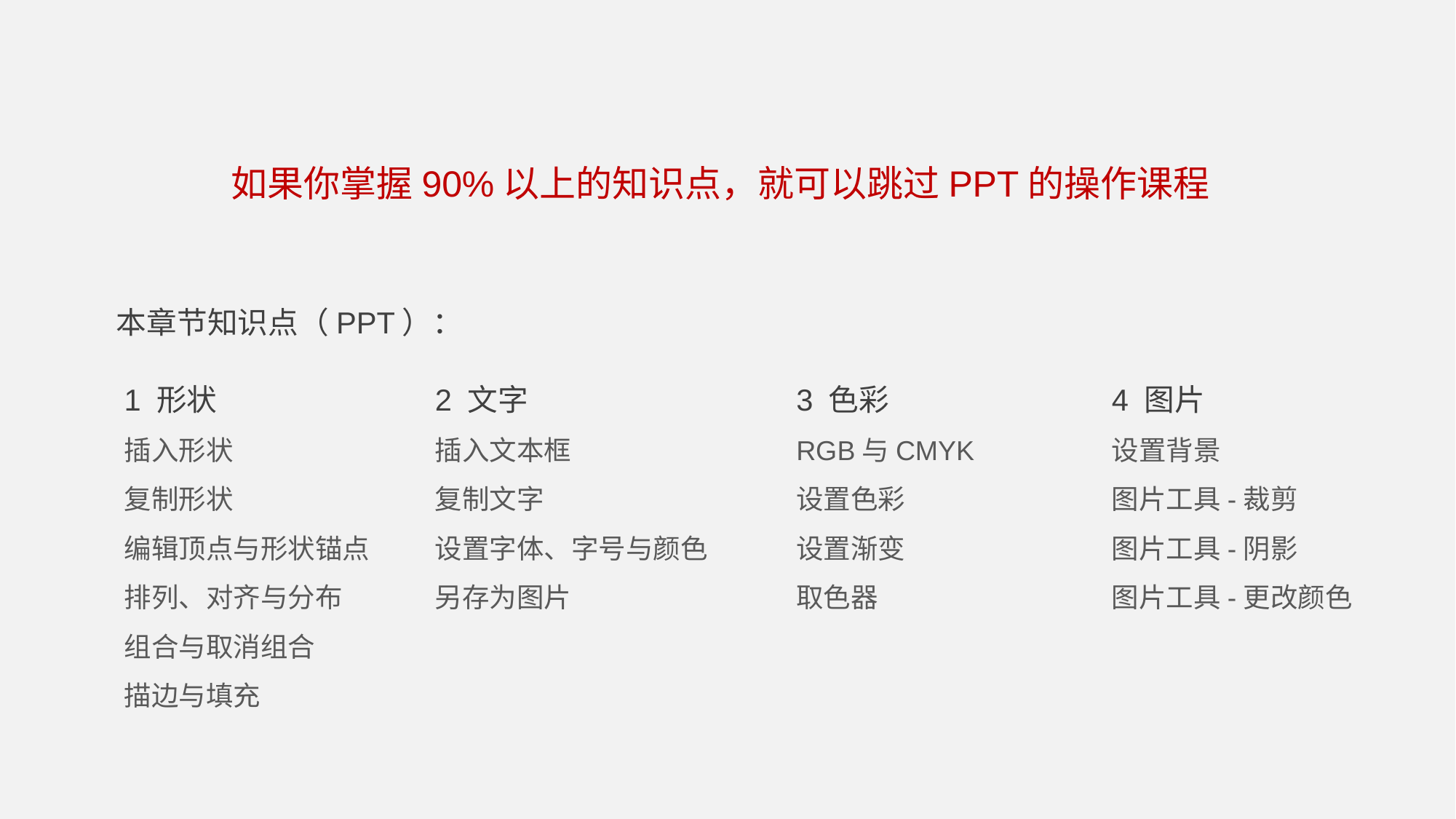

如果你掌握90%以上的知识点，就可以跳过PPT的操作课程
本章节知识点（PPT）：
1 形状
插入形状
复制形状
编辑顶点与形状锚点
排列、对齐与分布
组合与取消组合
描边与填充
2 文字
插入文本框
复制文字
设置字体、字号与颜色
另存为图片
3 色彩
RGB与CMYK
设置色彩
设置渐变
取色器
4 图片
设置背景
图片工具-裁剪
图片工具-阴影
图片工具-更改颜色